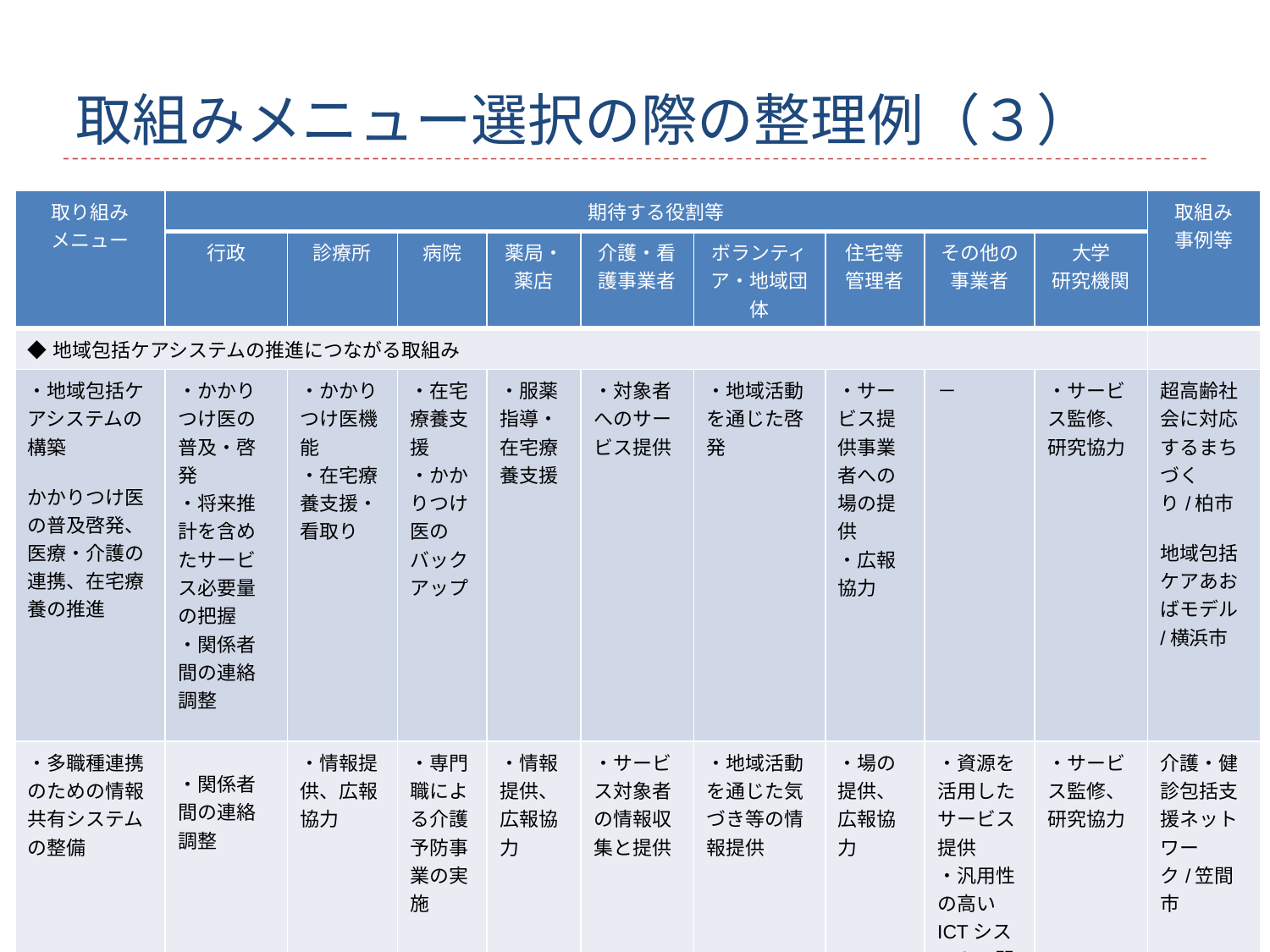

# 取組みメニュー選択の際の整理例（３）
| 取り組み メニュー | 期待する役割等 |  |  |  |  |  |  |  |  | 取組み 事例等 |
| --- | --- | --- | --- | --- | --- | --- | --- | --- | --- | --- |
|  | 行政 | 診療所 | 病院 | 薬局・薬店 | 介護・看護事業者 | ボランティア・地域団体 | 住宅等管理者 | その他の事業者 | 大学 研究機関 |  |
| ◆地域包括ケアシステムの推進につながる取組み |  |  |  |  |  |  |  |  |  |  |
| ・地域包括ケアシステムの構築 かかりつけ医の普及啓発、医療・介護の連携、在宅療養の推進 | ・かかりつけ医の普及・啓発 ・将来推計を含めたサービス必要量の把握 ・関係者間の連絡調整 | ・かかりつけ医機能 ・在宅療養支援・看取り | ・在宅療養支援 ・かかりつけ医のバックアップ | ・服薬指導・在宅療養支援 | ・対象者へのサービス提供 | ・地域活動を通じた啓発 | ・サービス提供事業者への場の提供 ・広報協力 | － | ・サービス監修、研究協力 | 超高齢社会に対応するまちづくり/柏市 地域包括ケアあおばモデル/横浜市 |
| ・多職種連携のための情報共有システムの整備 | ・関係者間の連絡調整 | ・情報提供、広報協力 | ・専門職による介護予防事業の実施 | ・情報提供、広報協力 | ・サービス対象者の情報収集と提供 | ・地域活動を通じた気づき等の情報提供 | ・場の提供、広報協力 | ・資源を活用したサービス提供 ・汎用性の高いICTシステムの開発・保守・管理 | ・サービス監修、研究協力 | 介護・健診包括支援ネットワーク/笠間市 |
59